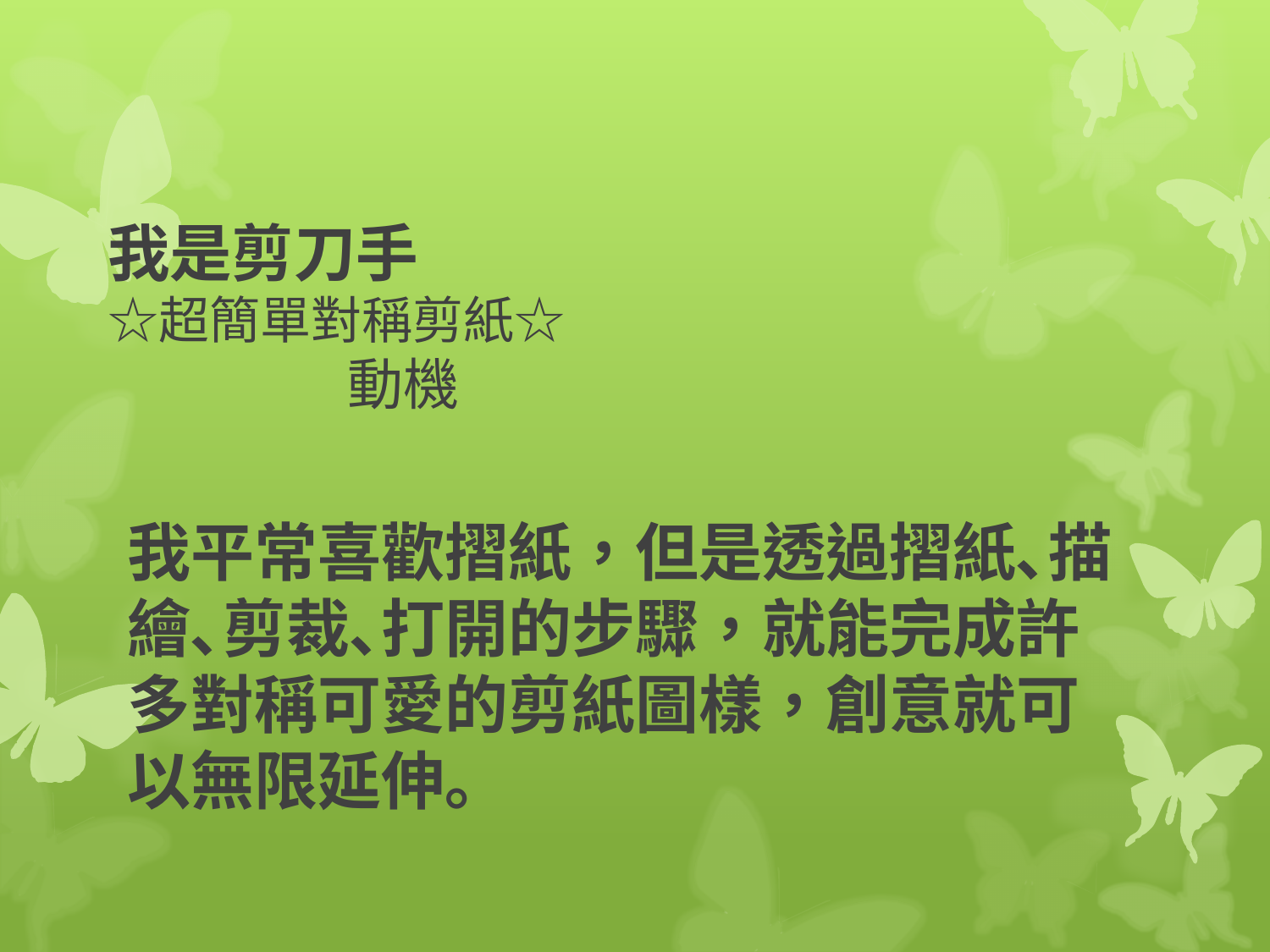

# 我是剪刀手 ☆超簡單對稱剪紙☆ 動機
我平常喜歡摺紙，但是透過摺紙､描繪､剪裁､打開的步驟，就能完成許多對稱可愛的剪紙圖樣，創意就可以無限延伸｡